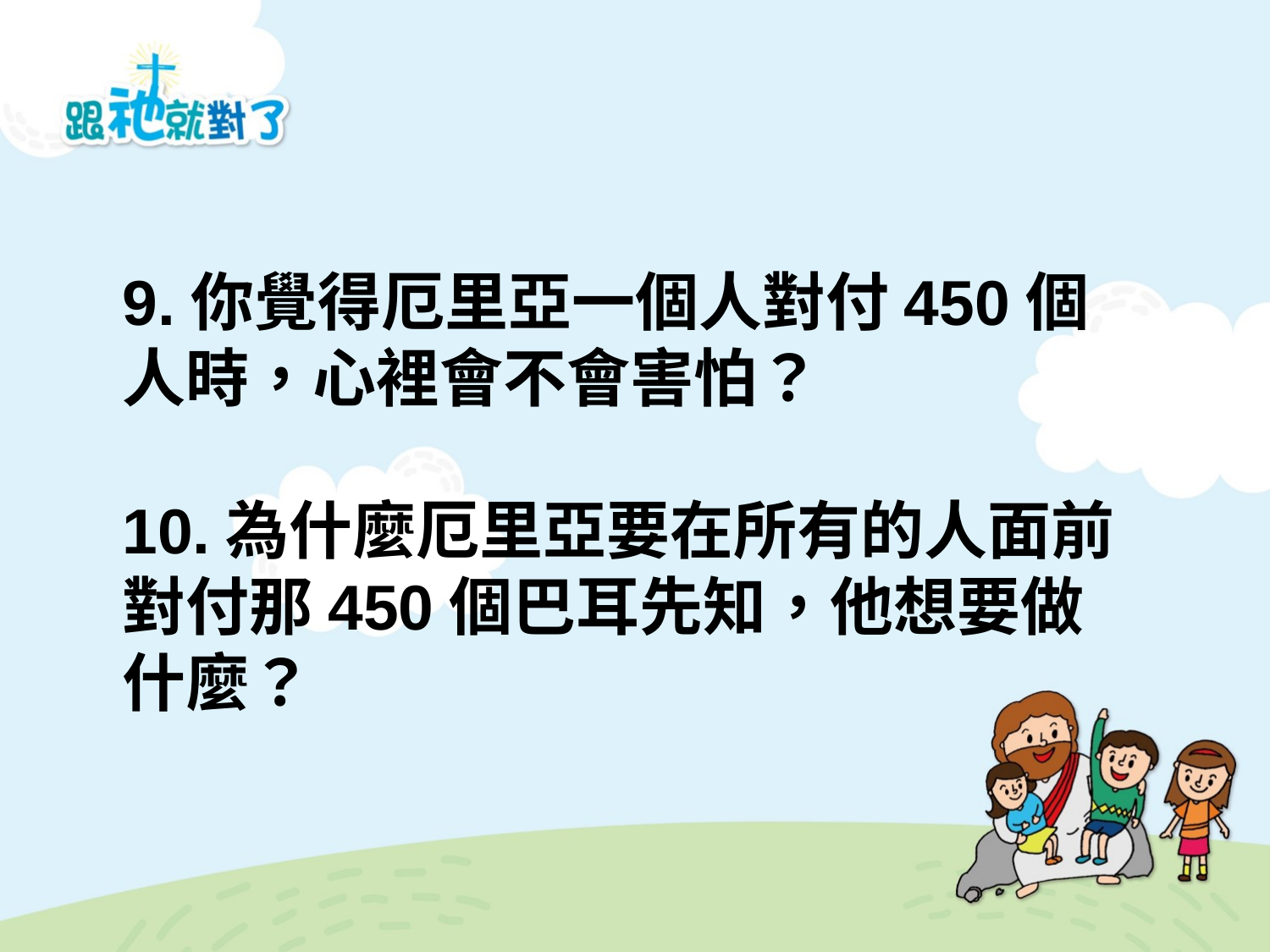

9.你覺得厄里亞一個人對付450個人時，心裡會不會害怕？

10.為什麼厄里亞要在所有的人面前對付那450個巴耳先知，他想要做什麼？